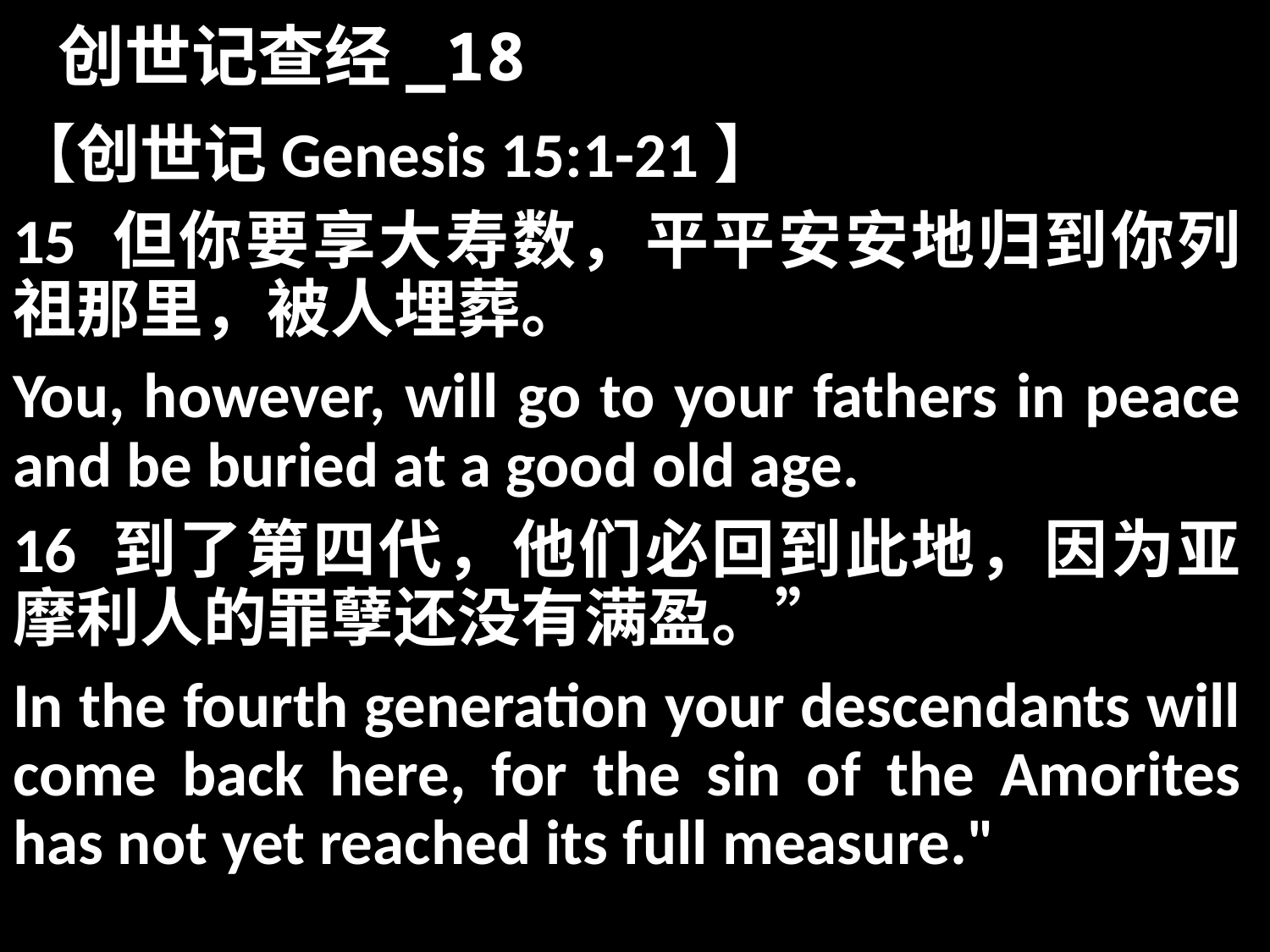

# 创世记查经_18
【创世记Genesis 15:1-21】
15 但你要享大寿数，平平安安地归到你列祖那里，被人埋葬。
You, however, will go to your fathers in peace and be buried at a good old age.
16 到了第四代，他们必回到此地，因为亚摩利人的罪孽还没有满盈。”
In the fourth generation your descendants will come back here, for the sin of the Amorites has not yet reached its full measure."